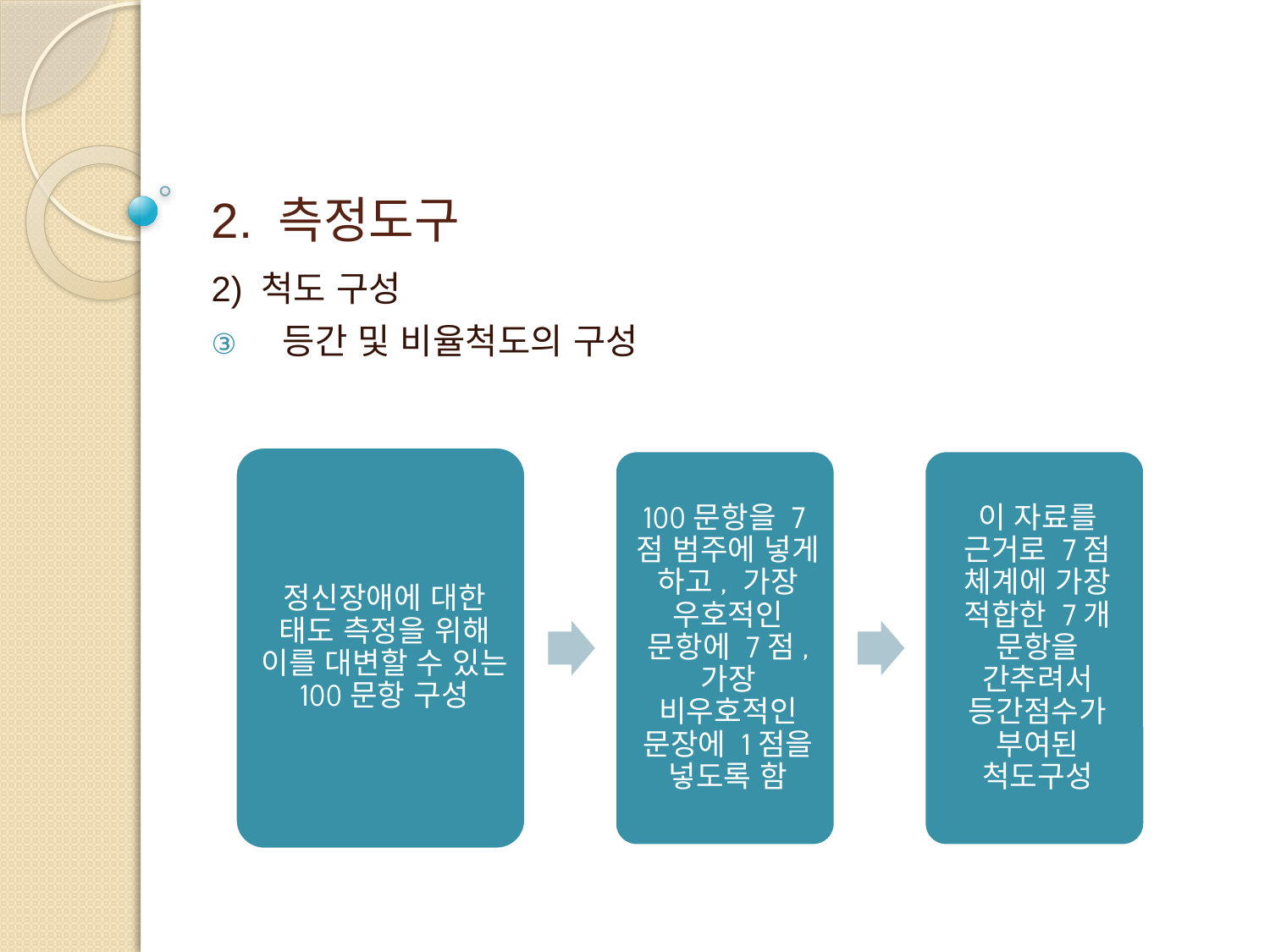

# 2. 측정도구
2) 척도 구성
등간 및 비율척도의 구성

정신장애에 대한 태도 측정을 위해 이를 대변할 수 있는 100문항 구성

100문항을 7점 범주에 넣게 하고, 가장 우호적인 문항에 7점, 가장 비우호적인 문장에 1점을 넣도록 함

이 자료를 근거로 7점 체계에 가장 적합한 7개 문항을 간추려서 등간점수가 부여된 척도구성